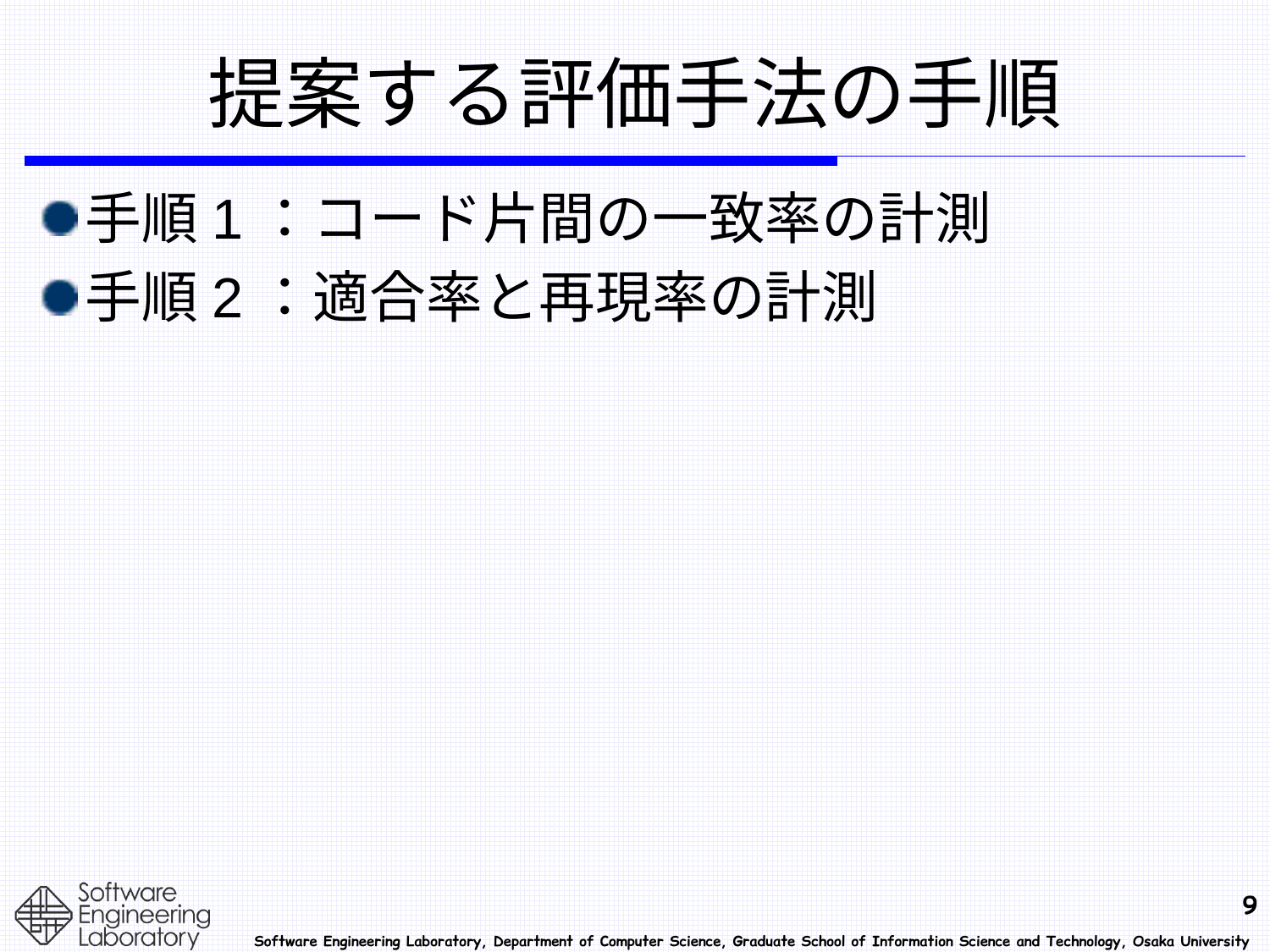

# 提案する評価手法の手順
手順1：コード片間の一致率の計測
手順2：適合率と再現率の計測